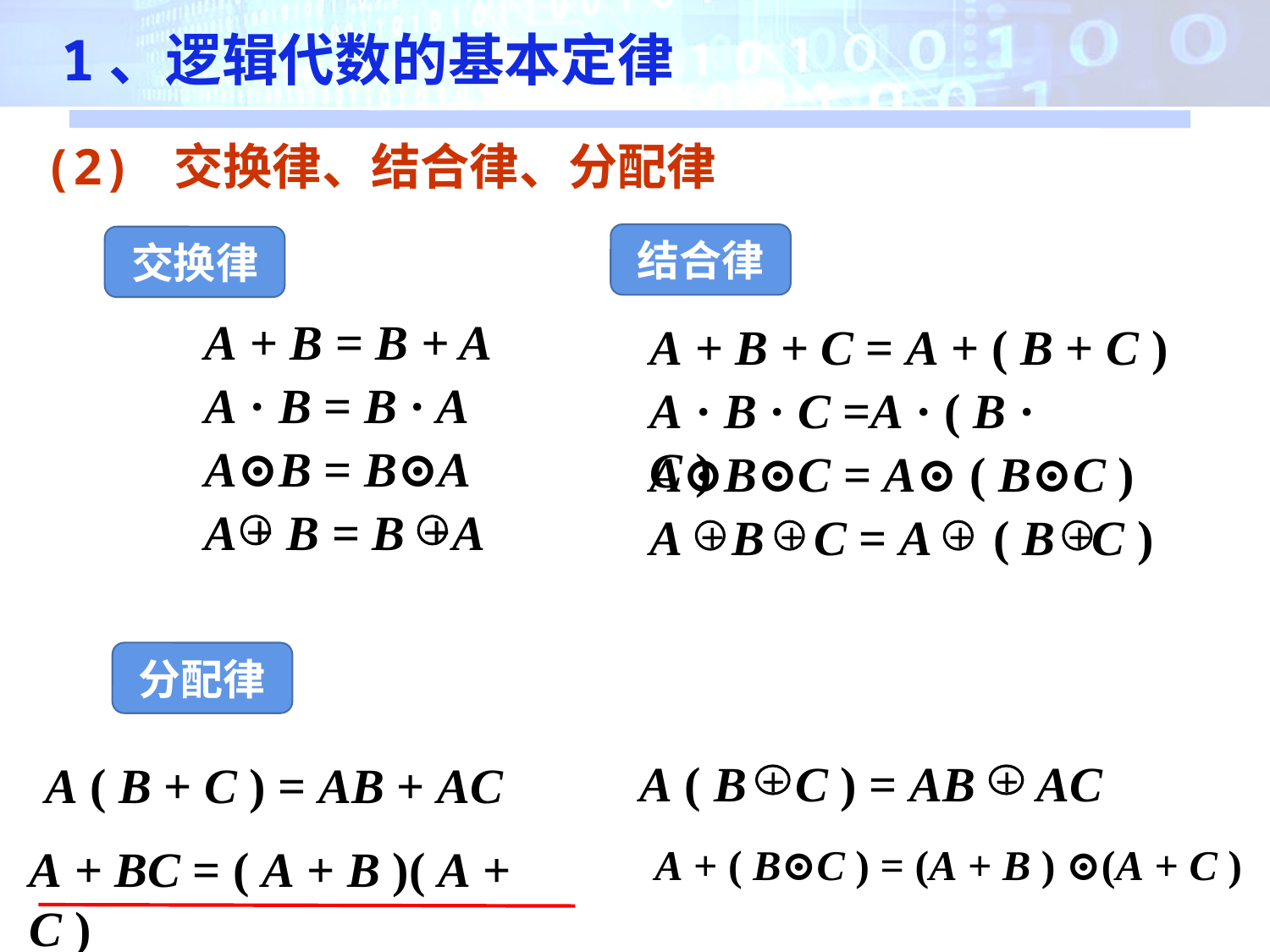

1、逻辑代数的基本定律
　　(2) 交换律、结合律、分配律
结合律
交换律
A + B = B + A
A · B = B · A
A⊙B = B⊙A
A    B = B    A
+
+
A + B + C = A + ( B + C )
A · B · C =A · ( B · C )
A⊙B⊙C = A⊙ ( B⊙C )
A    B    C = A     ( B   C )
+
+
+
+
分配律
A ( B    C ) = AB     AC
+
+
A ( B + C ) = AB + AC
A + BC = ( A + B )( A + C )
A + ( B⊙C ) = (A + B ) ⊙(A + C )